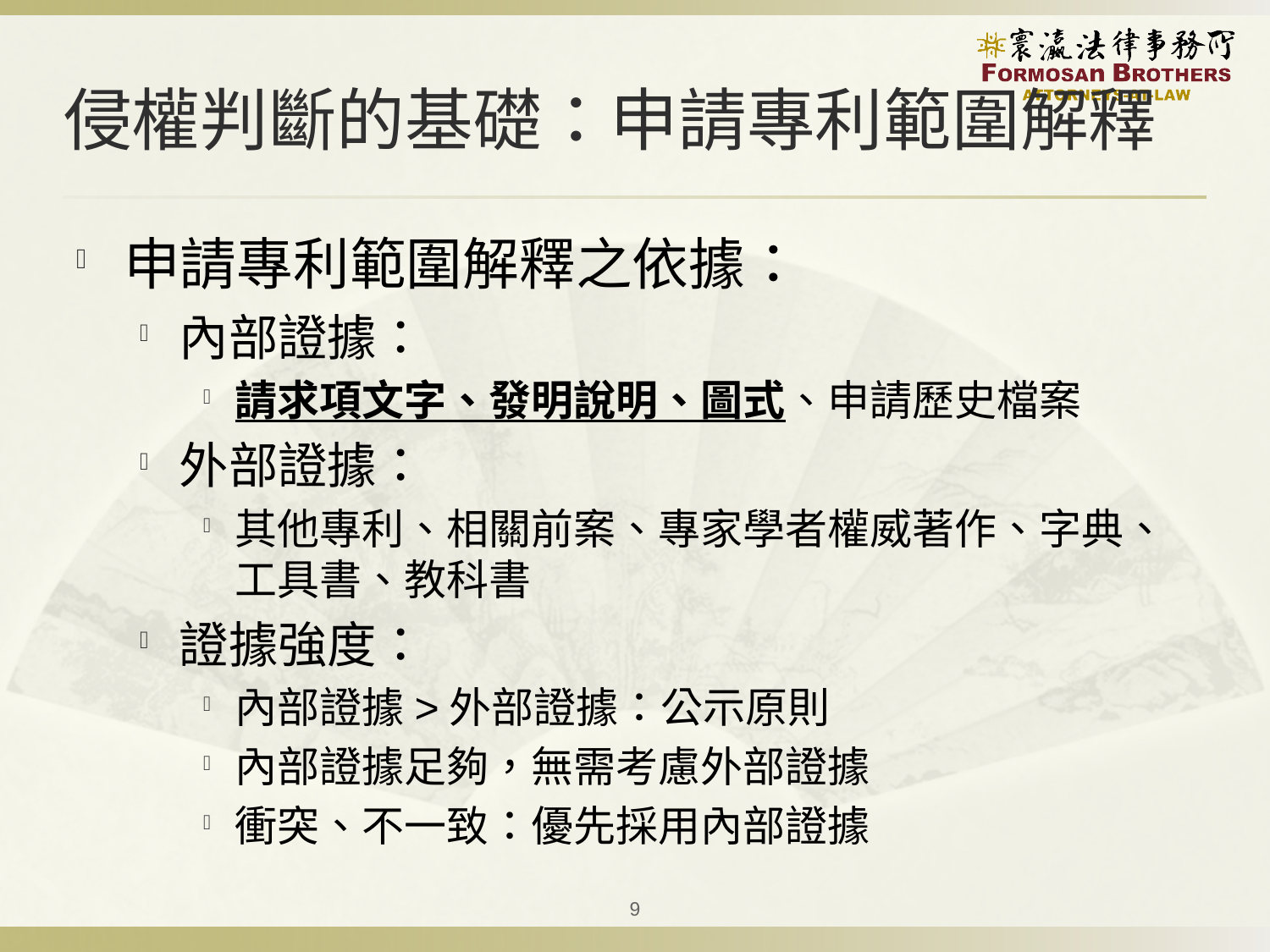

# 侵權判斷的基礎：申請專利範圍解釋
申請專利範圍解釋之依據：
內部證據：
請求項文字、發明說明、圖式、申請歷史檔案
外部證據：
其他專利、相關前案、專家學者權威著作、字典、工具書、教科書
證據強度：
內部證據>外部證據：公示原則
內部證據足夠，無需考慮外部證據
衝突、不一致：優先採用內部證據
9